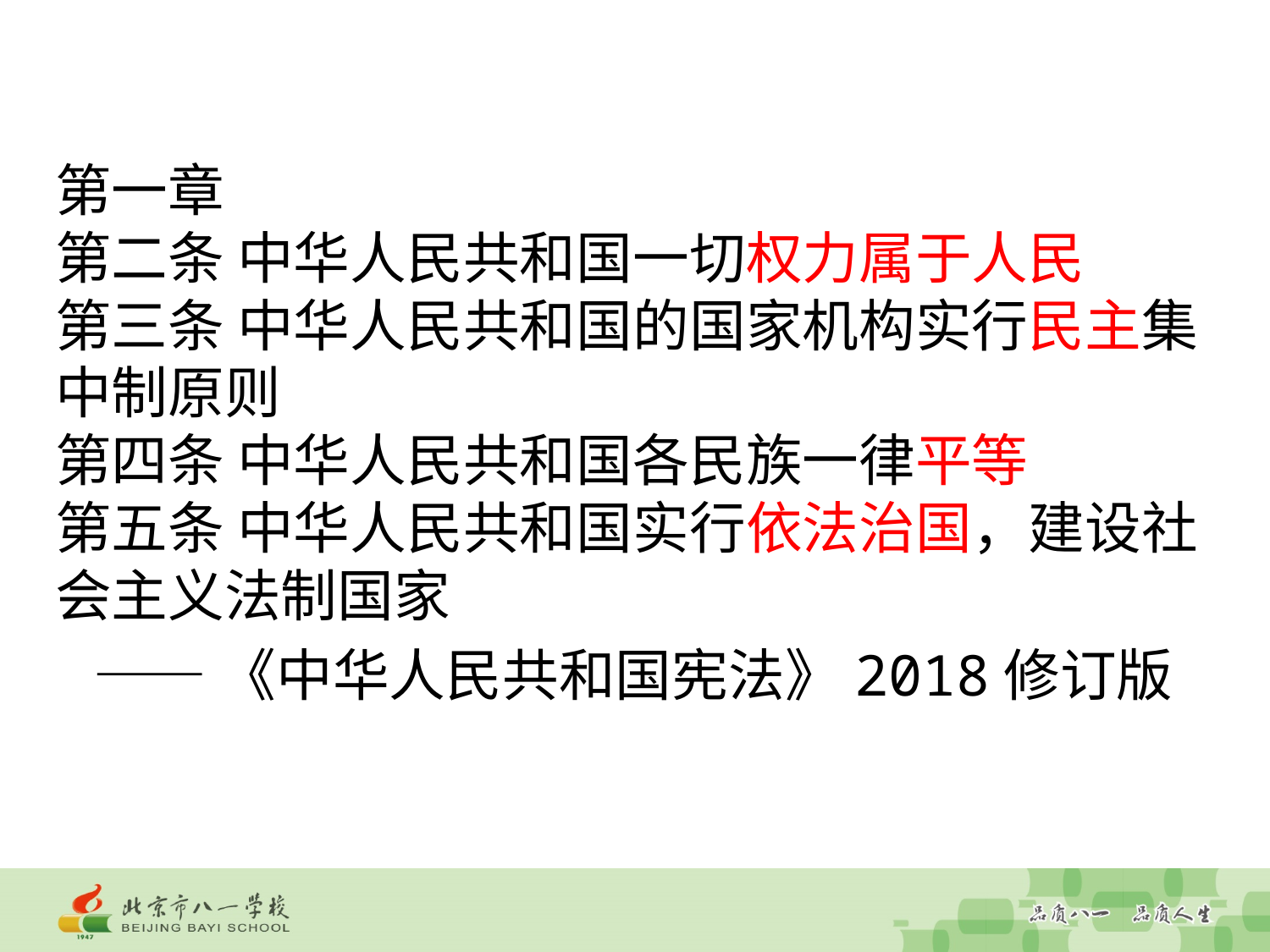

第一章
第二条 中华人民共和国一切权力属于人民
第三条 中华人民共和国的国家机构实行民主集中制原则
第四条 中华人民共和国各民族一律平等
第五条 中华人民共和国实行依法治国，建设社会主义法制国家
   ——《中华人民共和国宪法》2018修订版